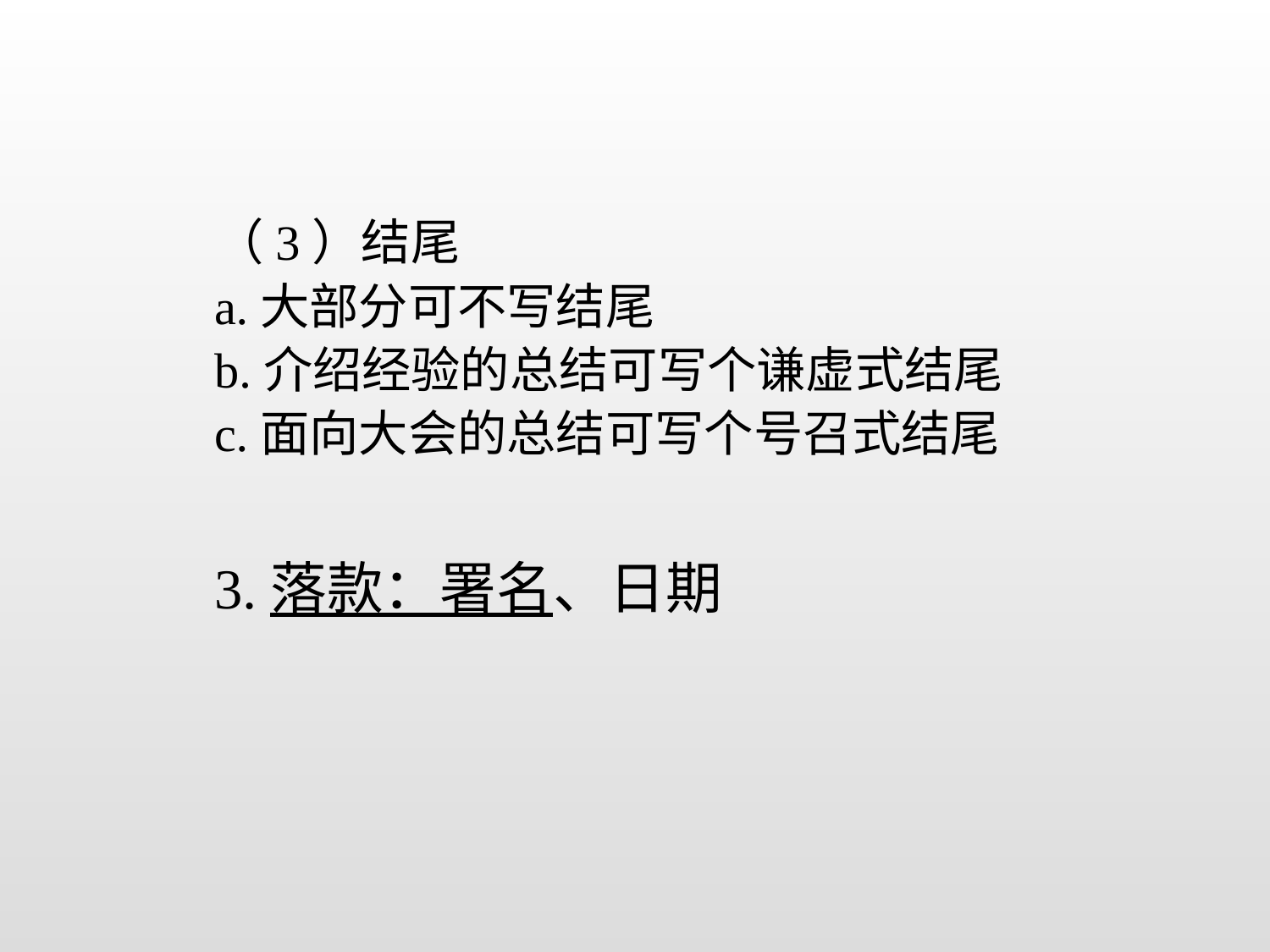

（3）结尾
a.大部分可不写结尾
b.介绍经验的总结可写个谦虚式结尾
c.面向大会的总结可写个号召式结尾

3.落款：署名、日期